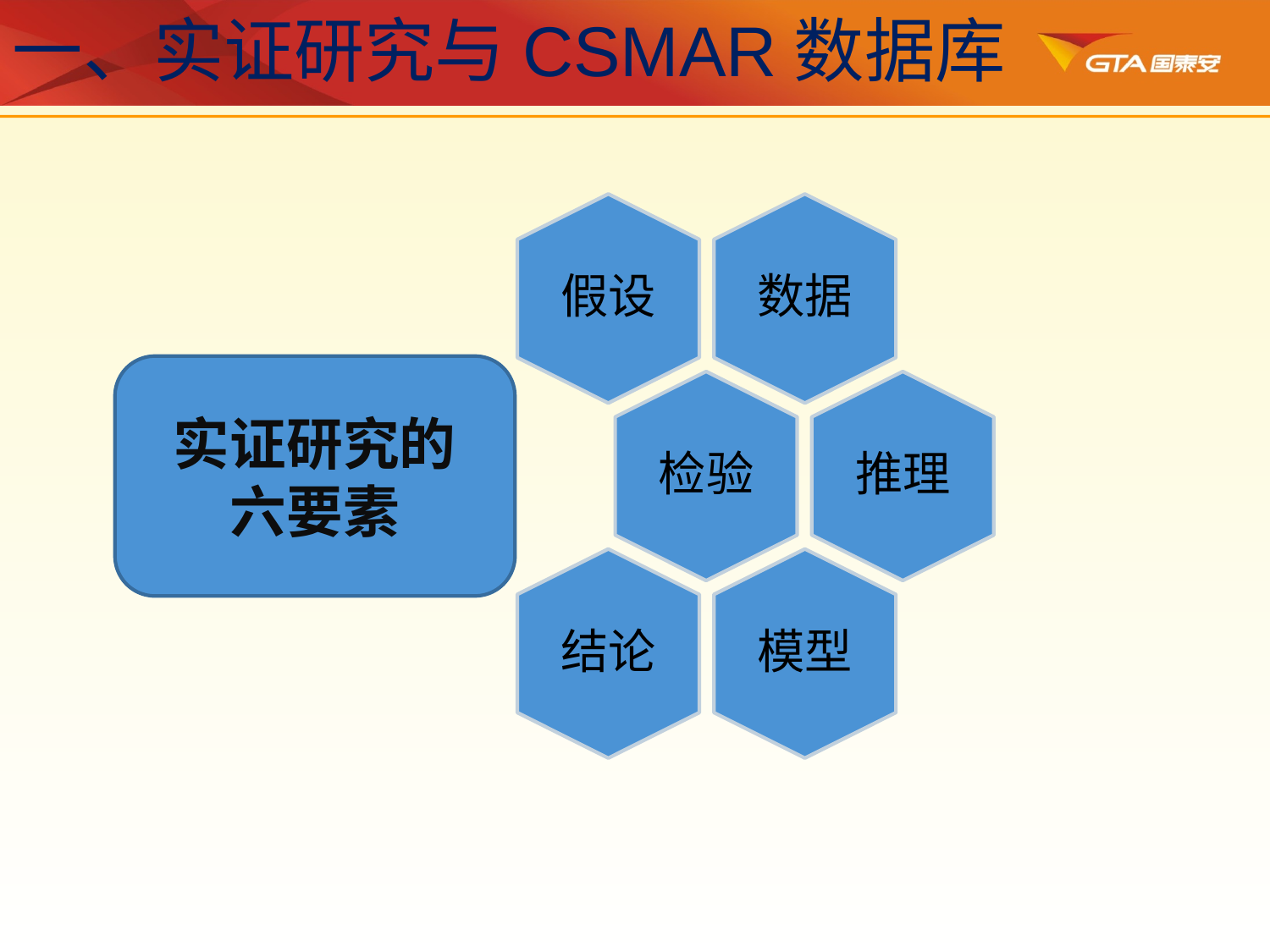

一、实证研究与CSMAR数据库
数据
假设
检验
推理
模型
结论
实证研究的
六要素